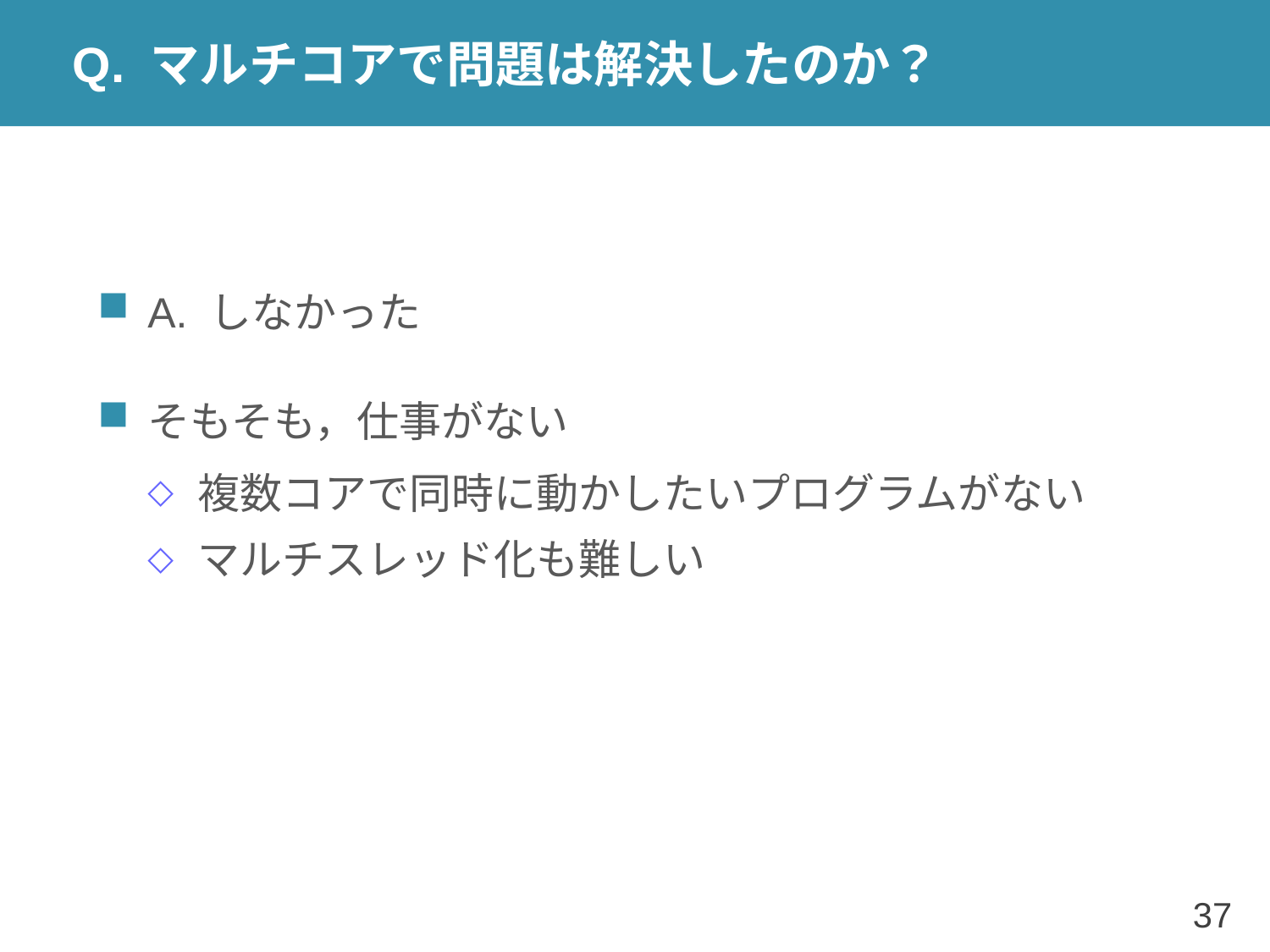

# Q. マルチコアで問題は解決したのか？
A. しなかった
そもそも，仕事がない
複数コアで同時に動かしたいプログラムがない
マルチスレッド化も難しい